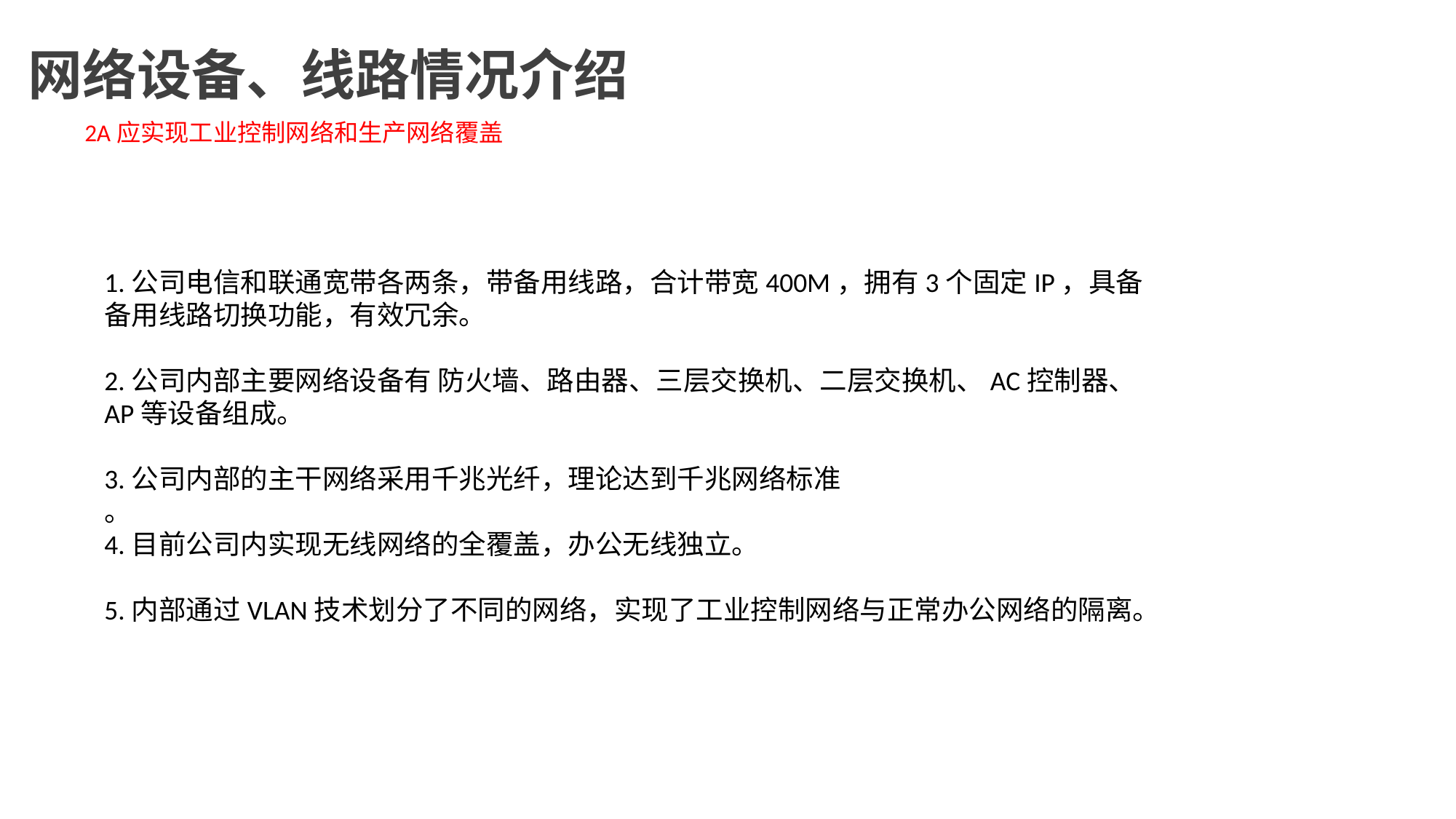

# 网络设备、线路情况介绍
2A应实现工业控制网络和生产网络覆盖

1.公司电信和联通宽带各两条，带备用线路，合计带宽400M，拥有3个固定IP，具备备用线路切换功能，有效冗余。

2.公司内部主要网络设备有 防火墙、路由器、三层交换机、二层交换机、AC控制器、AP等设备组成。

3.公司内部的主干网络采用千兆光纤，理论达到千兆网络标准
。
4.目前公司内实现无线网络的全覆盖，办公无线独立。

5.内部通过VLAN技术划分了不同的网络，实现了工业控制网络与正常办公网络的隔离。